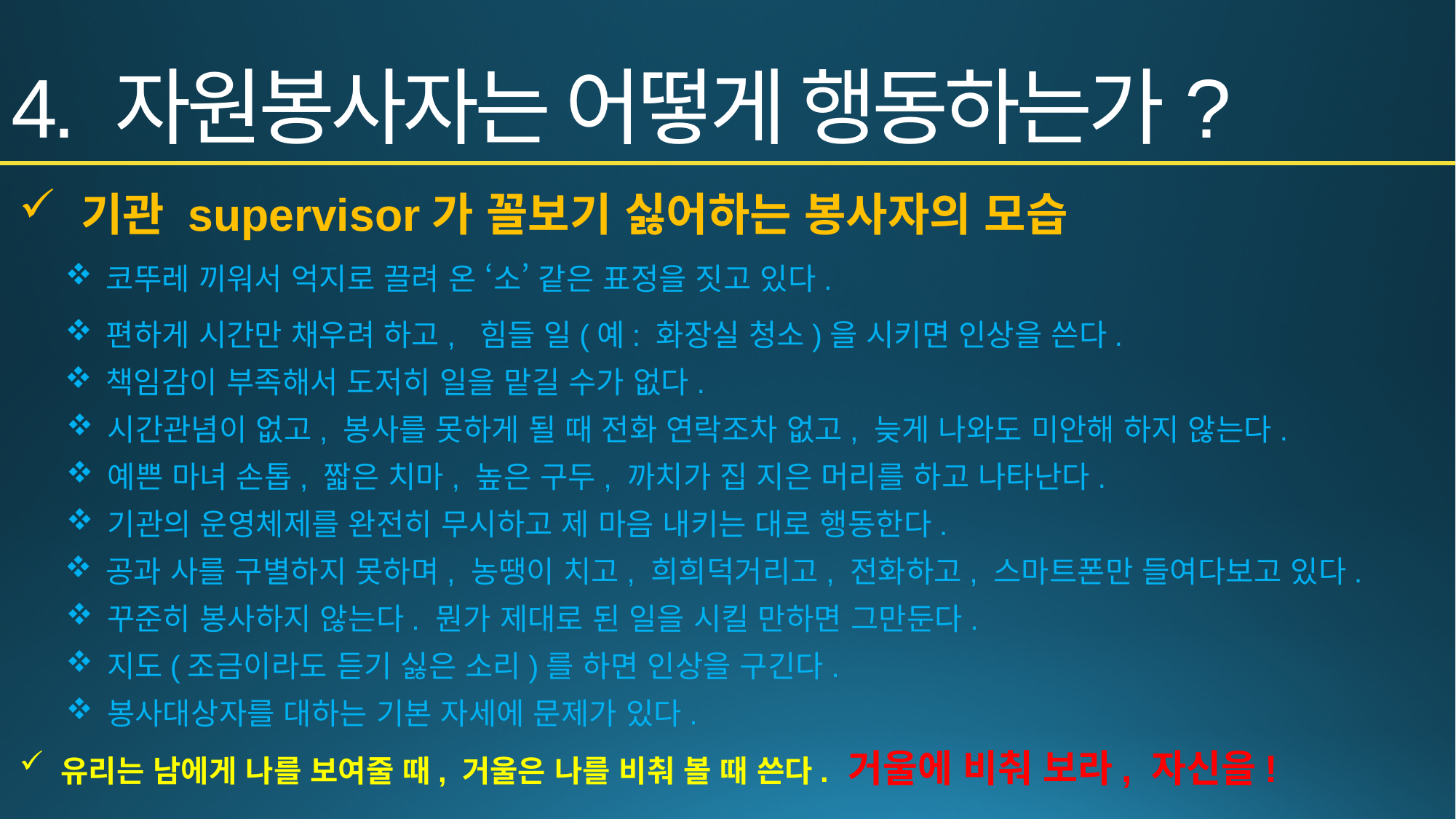

# 4. 자원봉사자는 어떻게 행동하는가?
기관 supervisor가 꼴보기 싫어하는 봉사자의 모습
코뚜레 끼워서 억지로 끌려 온 ‘소’ 같은 표정을 짓고 있다.
편하게 시간만 채우려 하고,  힘들 일(예: 화장실 청소)을 시키면 인상을 쓴다.
책임감이 부족해서 도저히 일을 맡길 수가 없다.
시간관념이 없고, 봉사를 못하게 될 때 전화 연락조차 없고, 늦게 나와도 미안해 하지 않는다.
예쁜 마녀 손톱, 짧은 치마, 높은 구두, 까치가 집 지은 머리를 하고 나타난다.
기관의 운영체제를 완전히 무시하고 제 마음 내키는 대로 행동한다.
공과 사를 구별하지 못하며, 농땡이 치고, 희희덕거리고, 전화하고, 스마트폰만 들여다보고 있다.
꾸준히 봉사하지 않는다. 뭔가 제대로 된 일을 시킬 만하면 그만둔다.
지도(조금이라도 듣기 싫은 소리)를 하면 인상을 구긴다.
봉사대상자를 대하는 기본 자세에 문제가 있다.
유리는 남에게 나를 보여줄 때, 거울은 나를 비춰 볼 때 쓴다. 거울에 비춰 보라, 자신을!